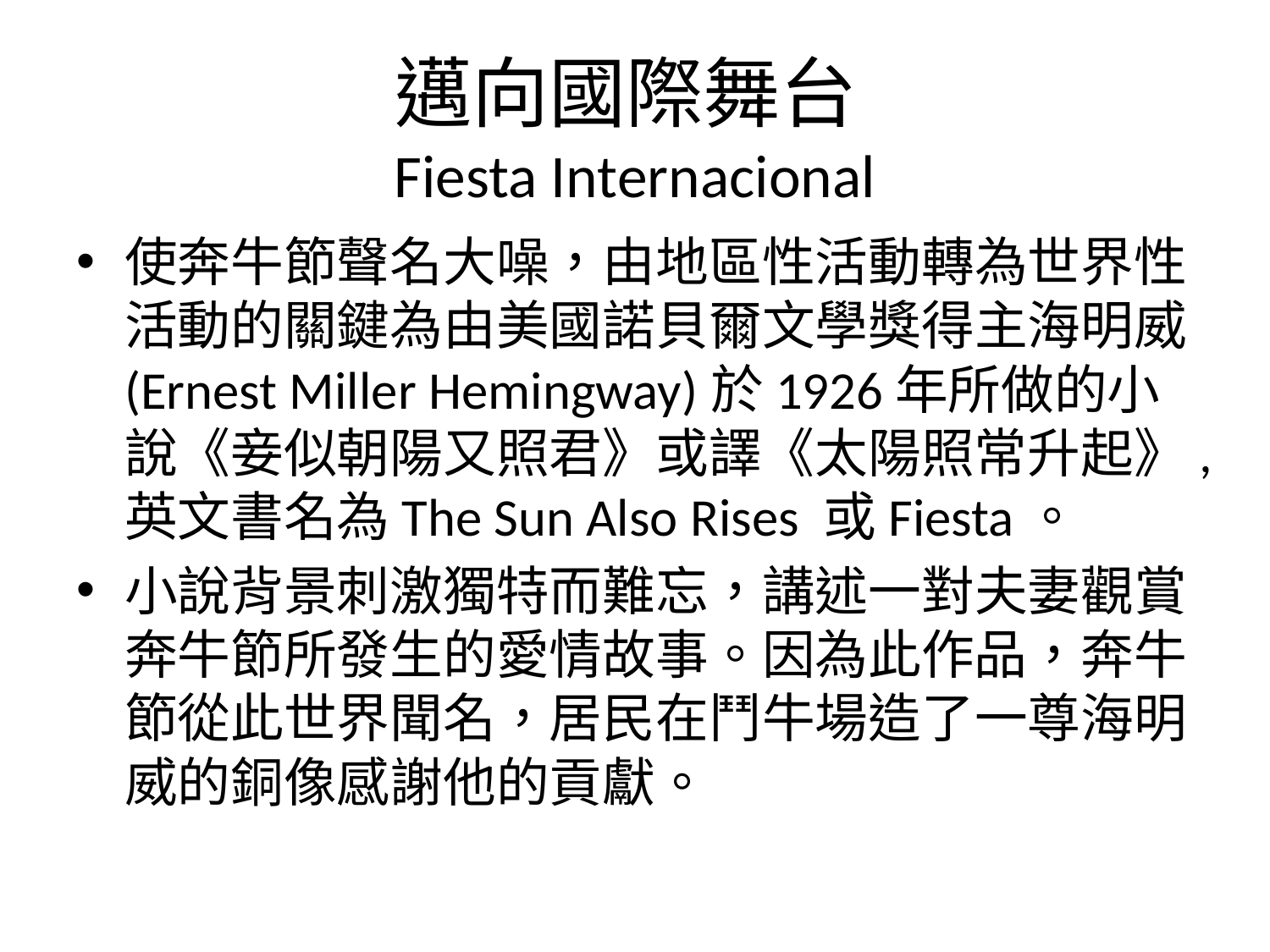

# 邁向國際舞台 Fiesta Internacional
使奔牛節聲名大噪，由地區性活動轉為世界性活動的關鍵為由美國諾貝爾文學獎得主海明威(Ernest Miller Hemingway)於1926年所做的小說《妾似朝陽又照君》或譯《太陽照常升起》,英文書名為The Sun Also Rises 或Fiesta。
小說背景刺激獨特而難忘，講述一對夫妻觀賞奔牛節所發生的愛情故事。因為此作品，奔牛節從此世界聞名，居民在鬥牛場造了一尊海明威的銅像感謝他的貢獻。